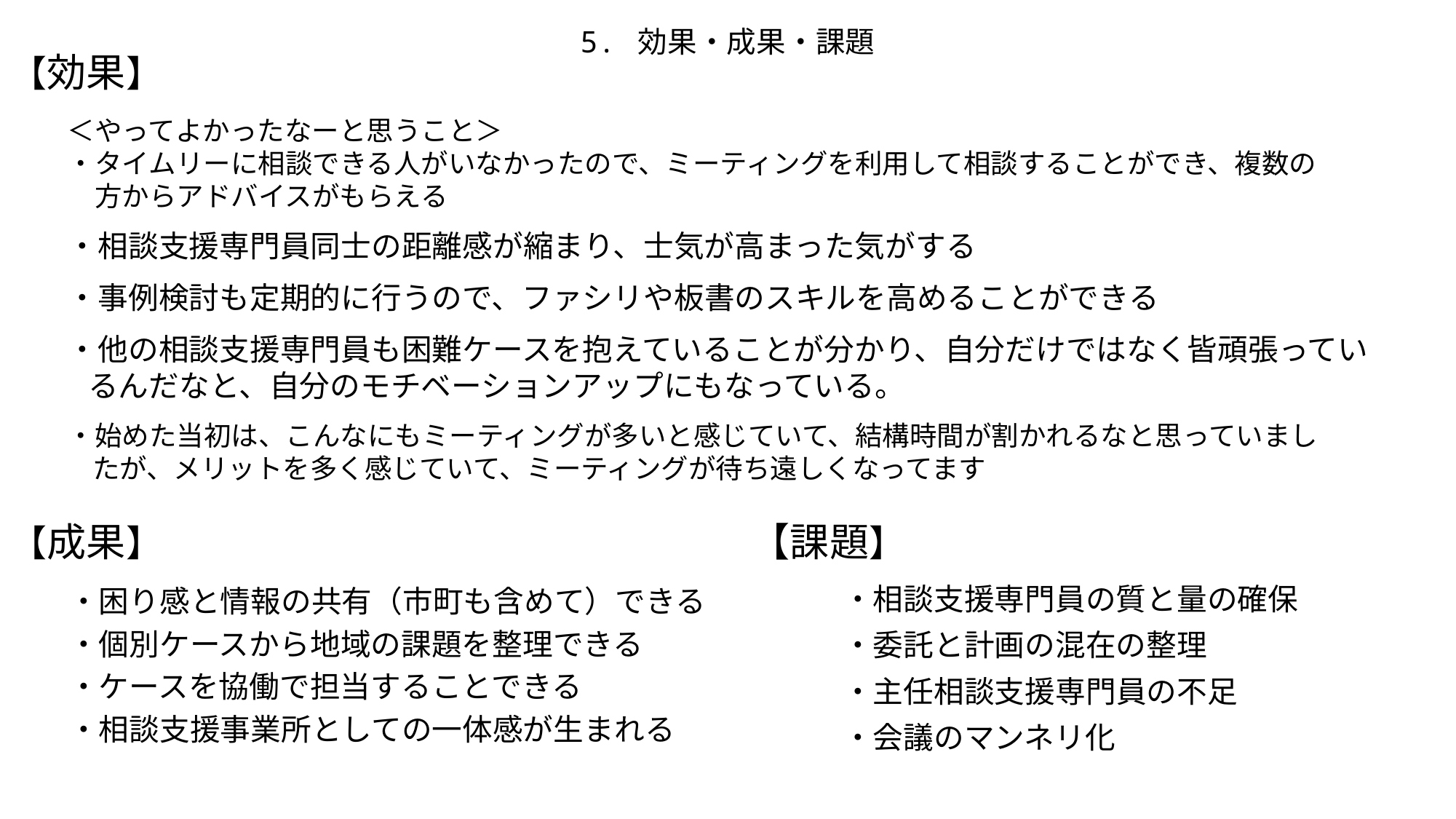

5. 効果・成果・課題
【効果】
＜やってよかったなーと思うこと＞
・タイムリーに相談できる人がいなかったので、ミーティングを利用して相談することができ、複数の
　方からアドバイスがもらえる
・相談支援専門員同士の距離感が縮まり、士気が高まった気がする
・事例検討も定期的に行うので、ファシリや板書のスキルを高めることができる
・他の相談支援専門員も困難ケースを抱えていることが分かり、自分だけではなく皆頑張ってい
  るんだなと、自分のモチベーションアップにもなっている。
・始めた当初は、こんなにもミーティングが多いと感じていて、結構時間が割かれるなと思っていまし
   たが、メリットを多く感じていて、ミーティングが待ち遠しくなってます

【課題】
【成果】
・相談支援専門員の質と量の確保
・委託と計画の混在の整理
・主任相談支援専門員の不足
・会議のマンネリ化
・困り感と情報の共有（市町も含めて）できる
・個別ケースから地域の課題を整理できる
・ケースを協働で担当することできる
・相談支援事業所としての一体感が生まれる